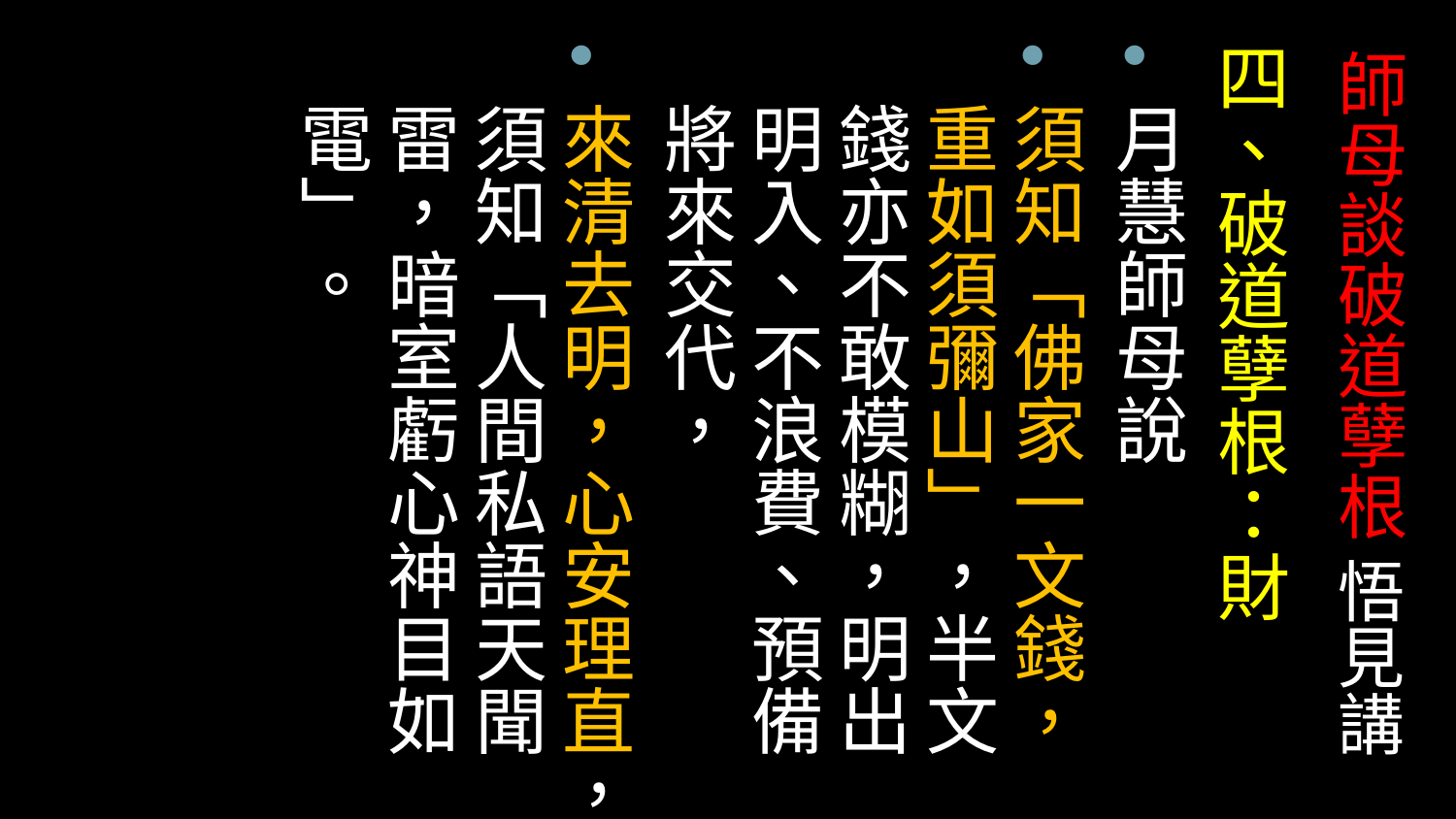

# 師母談破道孽根 悟見講
四、破道孽根：財
月慧師母說
須知「佛家一文錢，重如須彌山」，半文錢亦不敢模糊，明出明入、不浪費、預備將來交代，
來清去明，心安理直，須知「人間私語天聞雷，暗室虧心神目如電」。